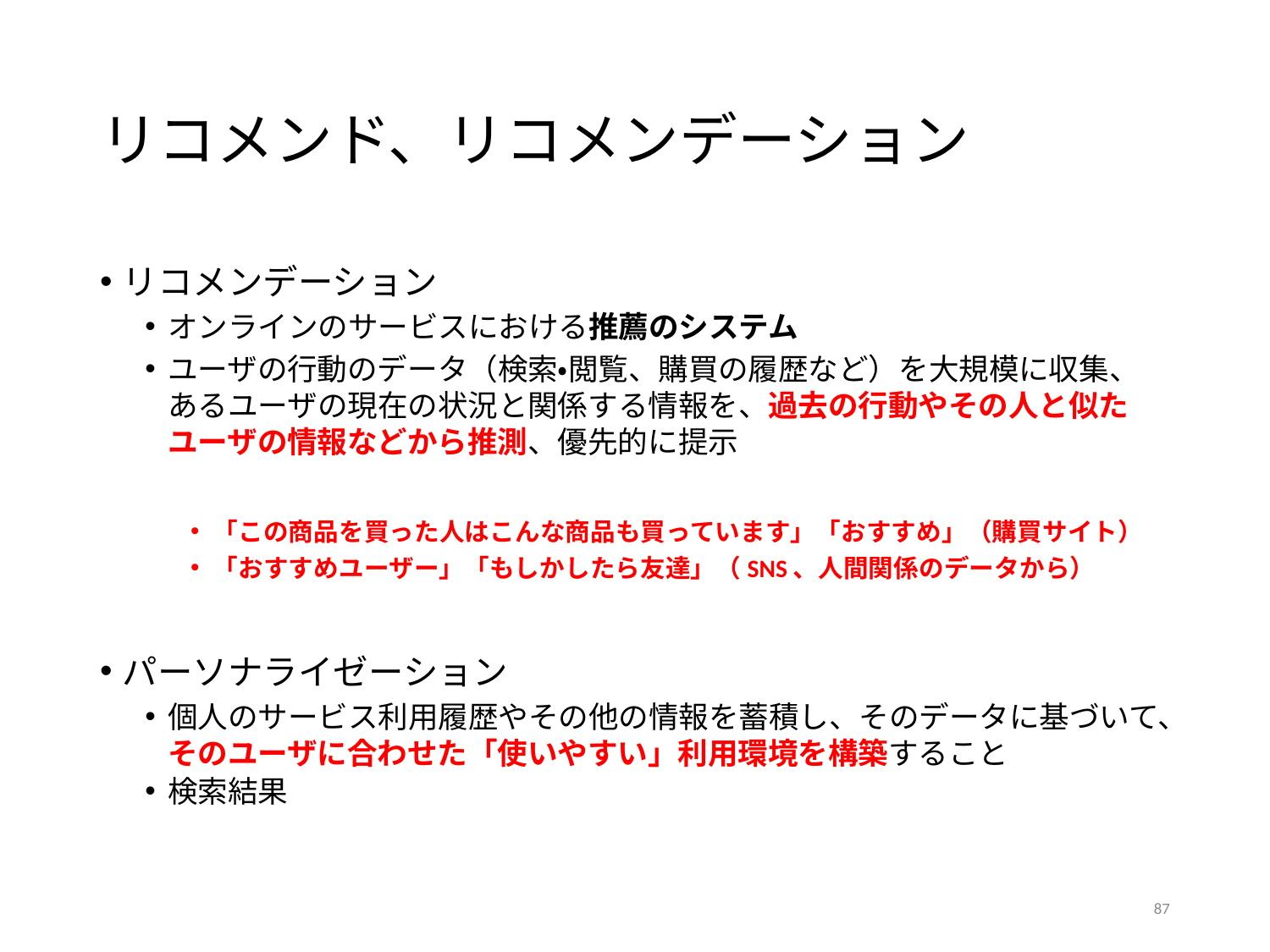

# リコメンド、リコメンデーション
リコメンデーション
オンラインのサービスにおける推薦のシステム
ユーザの行動のデータ（検索・閲覧、購買の履歴など）を大規模に収集、
あるユーザの現在の状況と関係する情報を、過去の行動やその人と似たユーザの情報などから推測、優先的に提示

「この商品を買った人はこんな商品も買っています」「おすすめ」（購買サイト）
「おすすめユーザー」「もしかしたら友達」（SNS、人間関係のデータから）

パーソナライゼーション
個人のサービス利用履歴やその他の情報を蓄積し、そのデータに基づいて、そのユーザに合わせた「使いやすい」利用環境を構築すること
検索結果
87